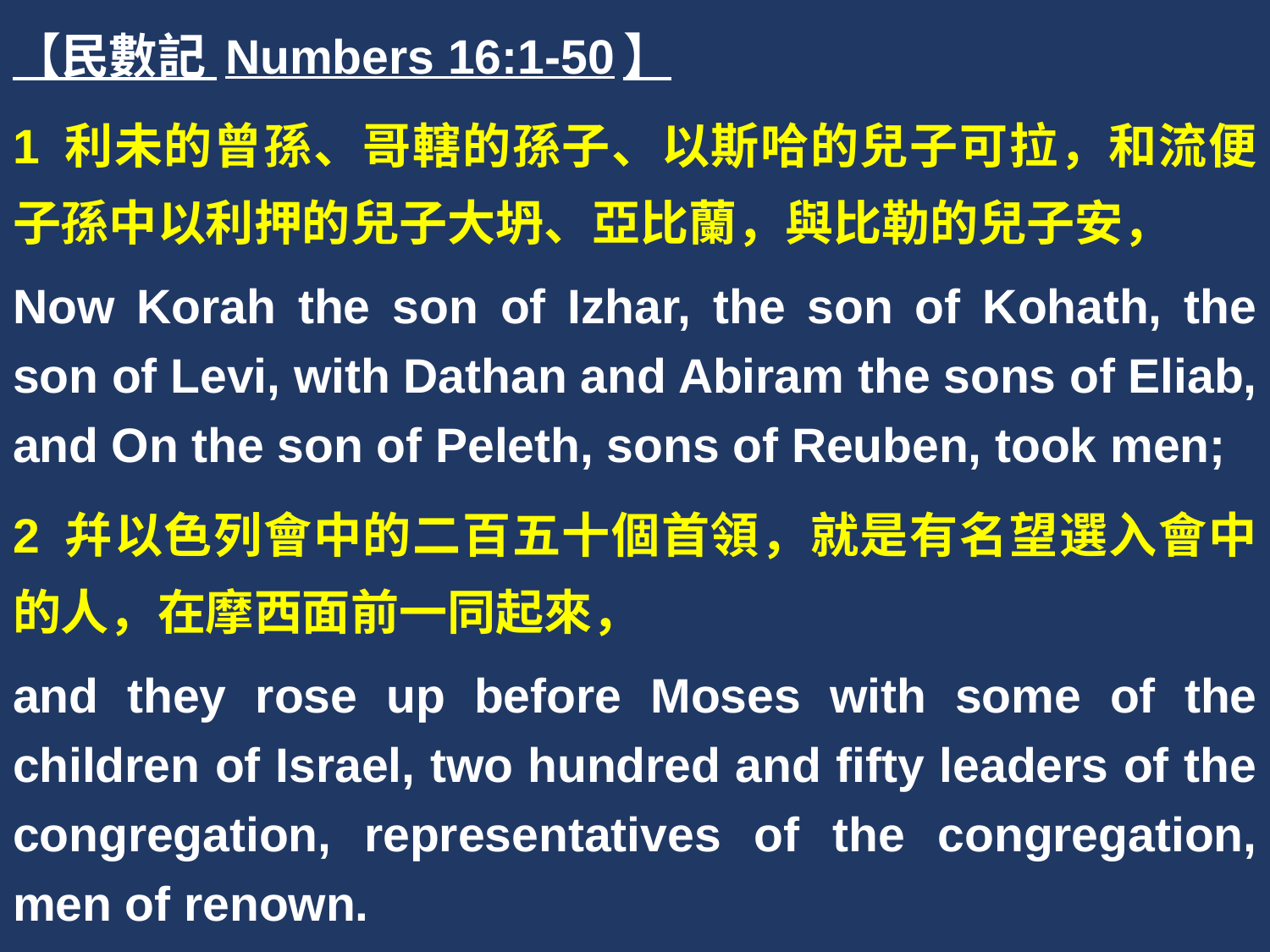

【民數記 Numbers 16:1-50】
1 利未的曾孫、哥轄的孫子、以斯哈的兒子可拉，和流便子孫中以利押的兒子大坍、亞比蘭，與比勒的兒子安，
Now Korah the son of Izhar, the son of Kohath, the son of Levi, with Dathan and Abiram the sons of Eliab, and On the son of Peleth, sons of Reuben, took men;
2 幷以色列會中的二百五十個首領，就是有名望選入會中的人，在摩西面前一同起來，
and they rose up before Moses with some of the children of Israel, two hundred and fifty leaders of the congregation, representatives of the congregation, men of renown.